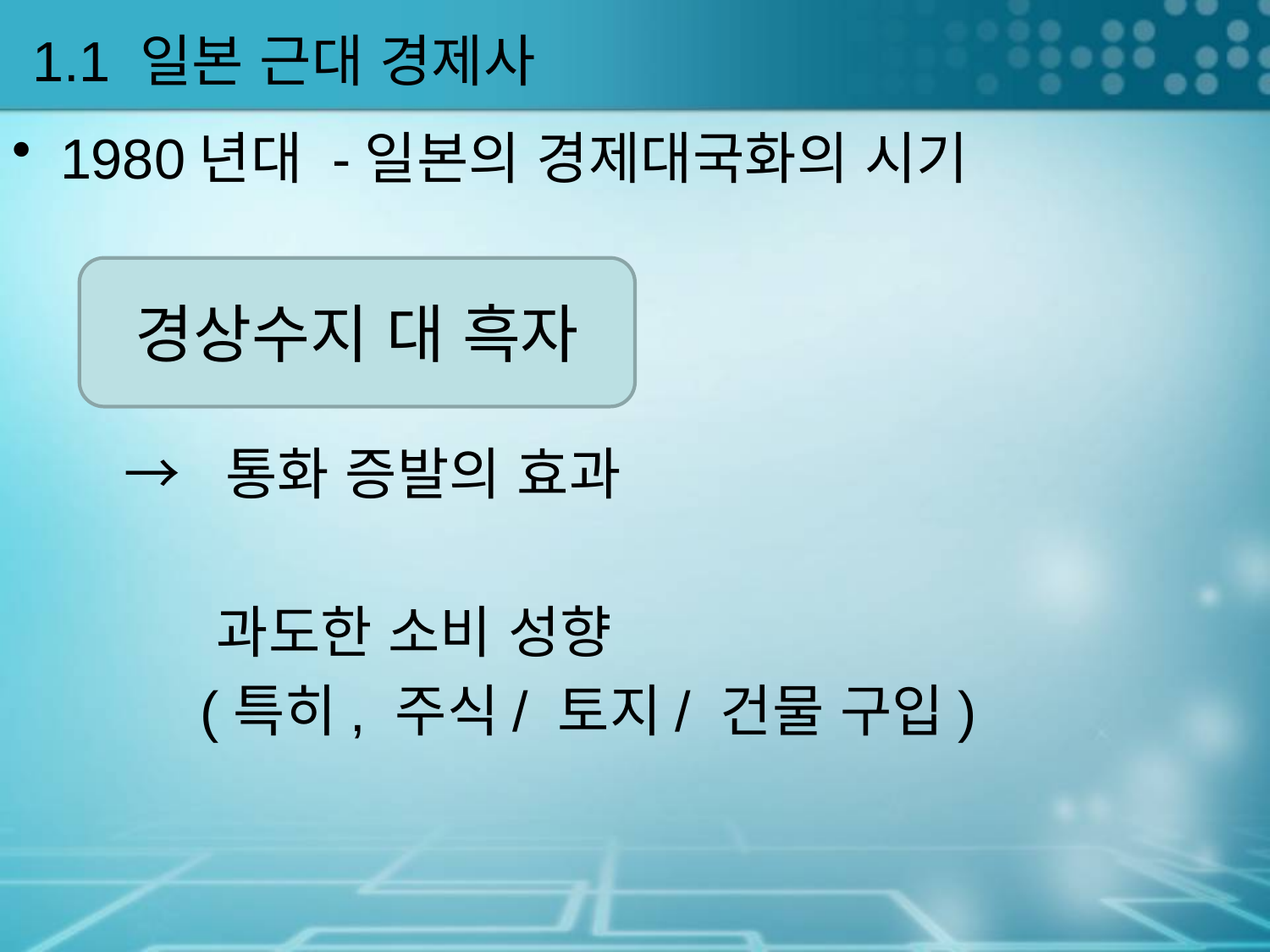

# 1.1 일본 근대 경제사
1980년대 -일본의 경제대국화의 시기

       →  통화 증발의 효과

            과도한 소비 성향
            (특히, 주식/ 토지/ 건물 구입)

경상수지 대 흑자